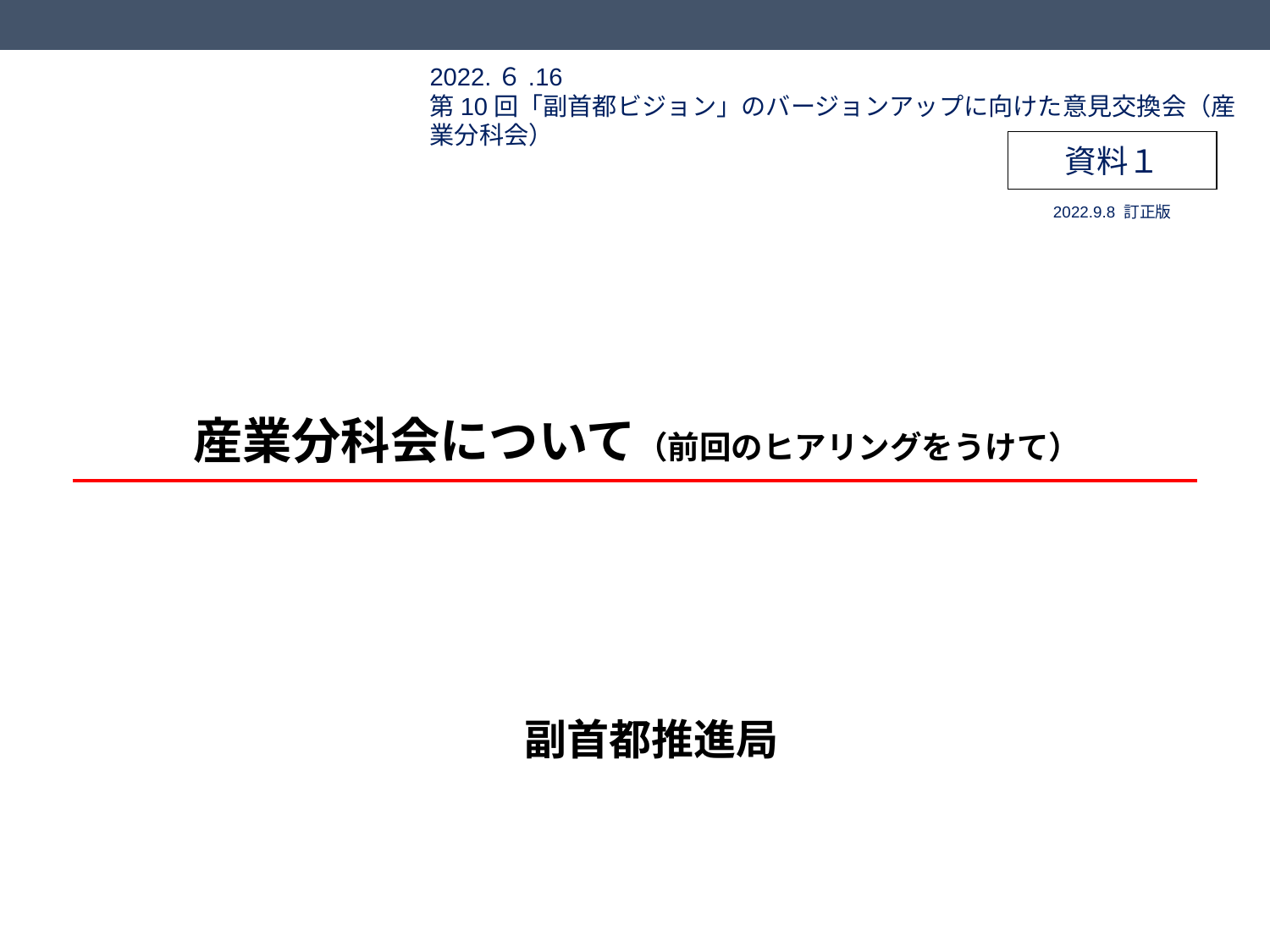

2022.６.16
第10回「副首都ビジョン」のバージョンアップに向けた意見交換会（産業分科会）
資料１
2022.9.8 訂正版
# 産業分科会について（前回のヒアリングをうけて）

副首都推進局